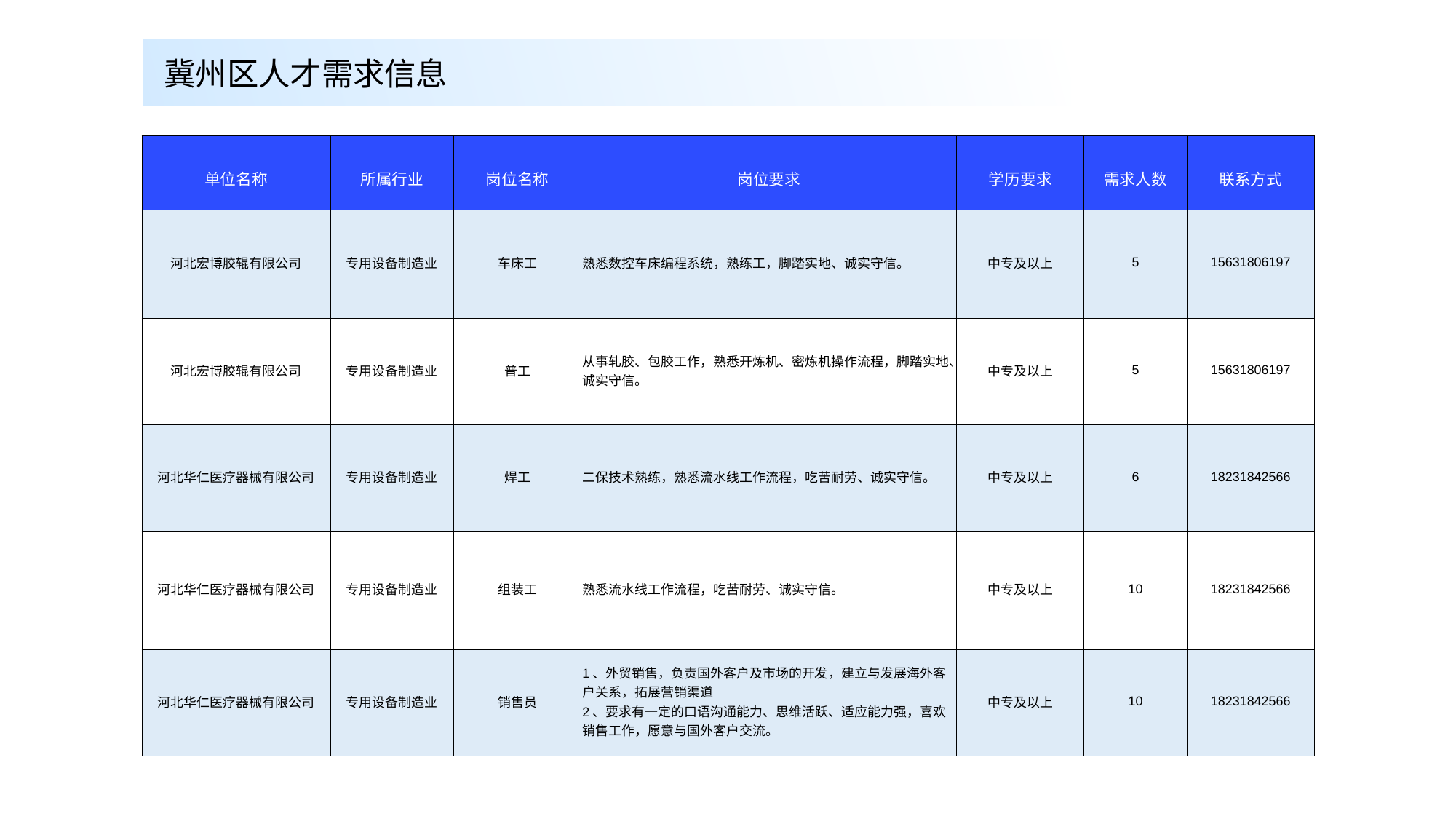

冀州区人才需求信息
| 单位名称 | 所属行业 | 岗位名称 | 岗位要求 | 学历要求 | 需求人数 | 联系方式 |
| --- | --- | --- | --- | --- | --- | --- |
| 河北宏博胶辊有限公司 | 专用设备制造业 | 车床工 | 熟悉数控车床编程系统，熟练工，脚踏实地、诚实守信。 | 中专及以上 | 5 | 15631806197 |
| 河北宏博胶辊有限公司 | 专用设备制造业 | 普工 | 从事轧胶、包胶工作，熟悉开炼机、密炼机操作流程，脚踏实地、诚实守信。 | 中专及以上 | 5 | 15631806197 |
| 河北华仁医疗器械有限公司 | 专用设备制造业 | 焊工 | 二保技术熟练，熟悉流水线工作流程，吃苦耐劳、诚实守信。 | 中专及以上 | 6 | 18231842566 |
| 河北华仁医疗器械有限公司 | 专用设备制造业 | 组装工 | 熟悉流水线工作流程，吃苦耐劳、诚实守信。 | 中专及以上 | 10 | 18231842566 |
| 河北华仁医疗器械有限公司 | 专用设备制造业 | 销售员 | 1、外贸销售，负责国外客户及市场的开发，建立与发展海外客户关系，拓展营销渠道 2、要求有一定的口语沟通能力、思维活跃、适应能力强，喜欢销售工作，愿意与国外客户交流。 | 中专及以上 | 10 | 18231842566 |
13